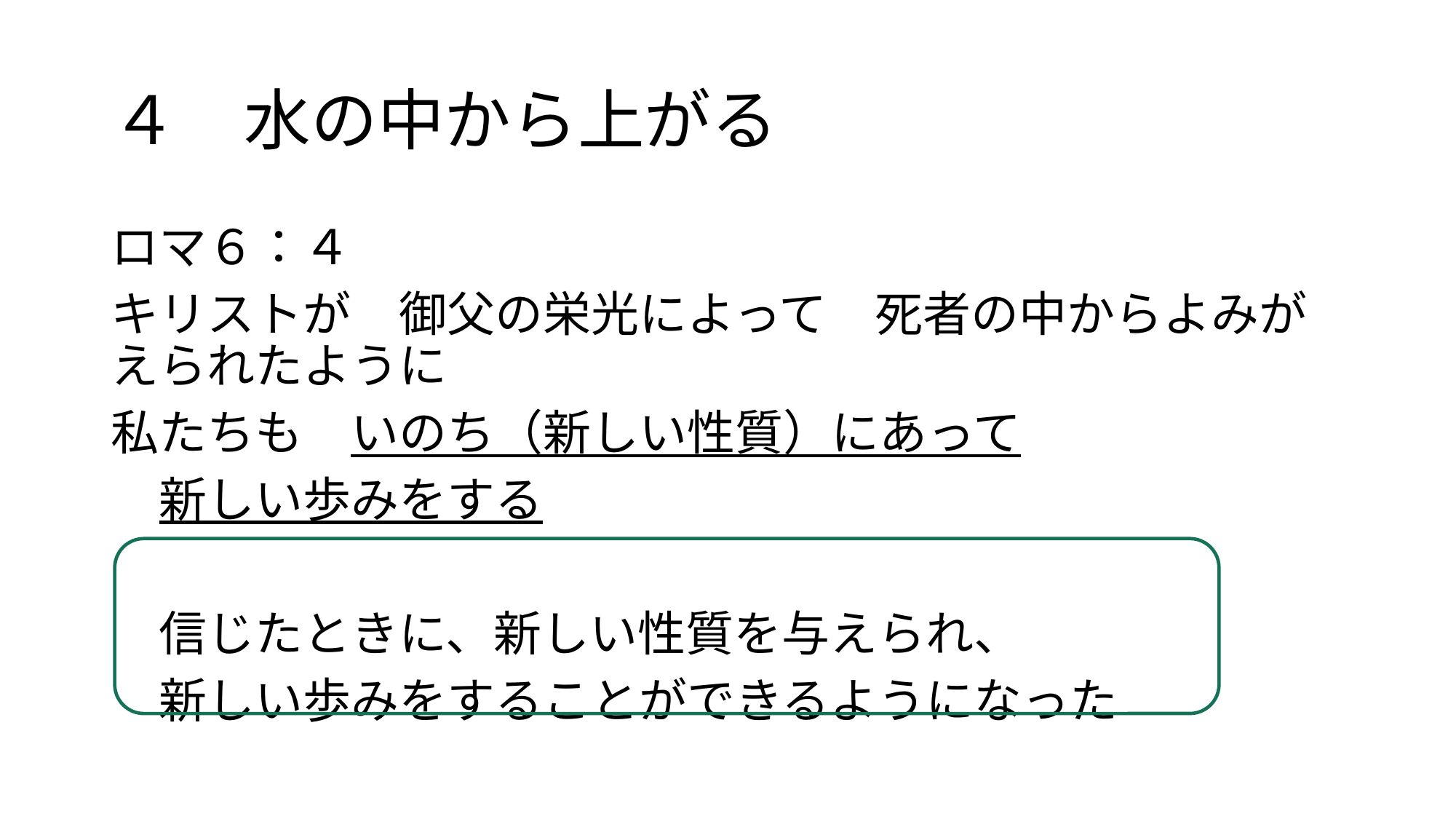

# ４　水の中から上がる
ロマ６：４
キリストが　御父の栄光によって　死者の中からよみがえられたように
私たちも　いのち（新しい性質）にあって
　新しい歩みをする

　信じたときに、新しい性質を与えられ、
　新しい歩みをすることができるようになった